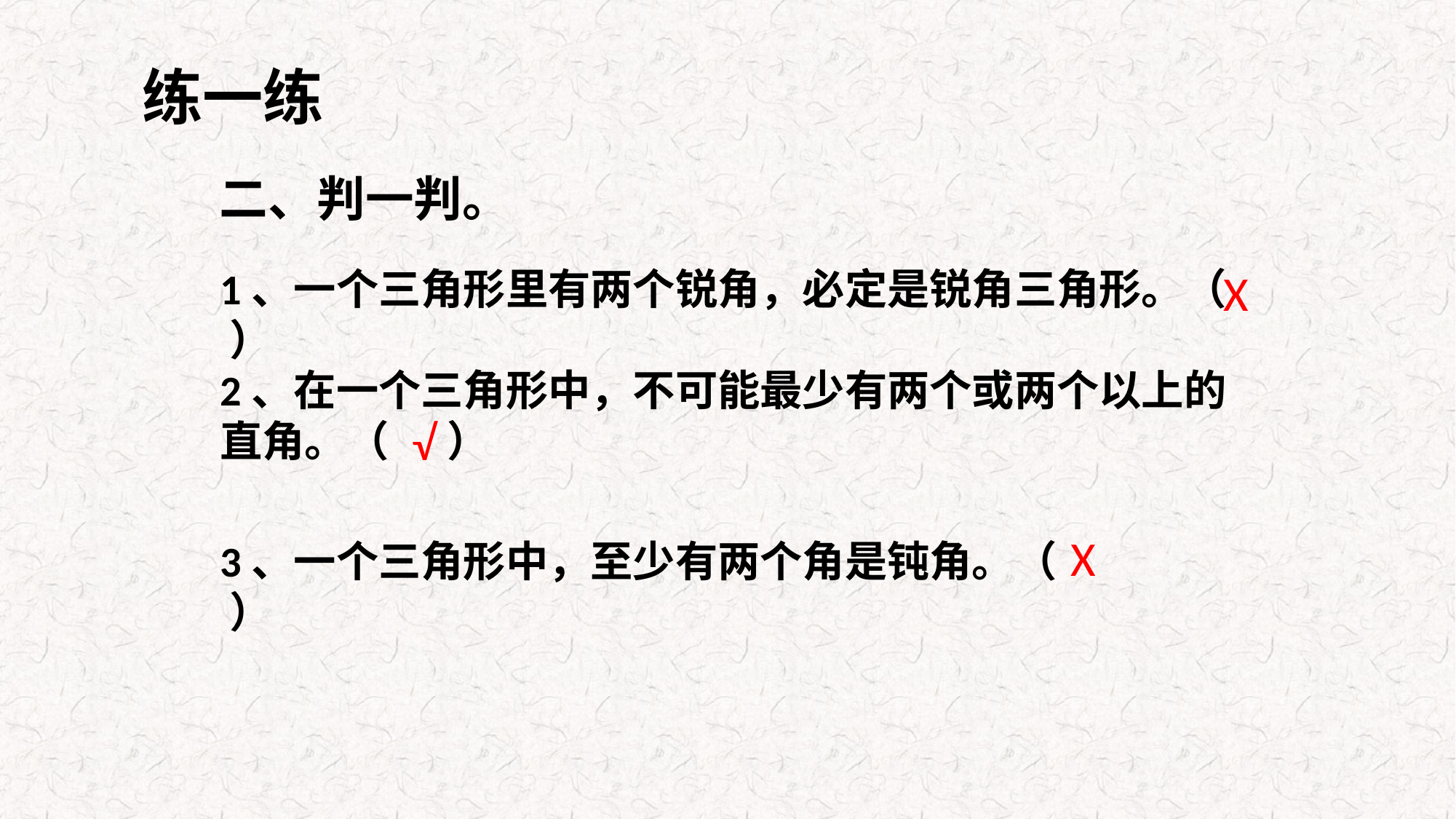

练一练
二、判一判。
1、一个三角形里有两个锐角，必定是锐角三角形。（      ）
X
2、在一个三角形中，不可能最少有两个或两个以上的直角。（      ）
√
X
3、一个三角形中，至少有两个角是钝角。（      ）